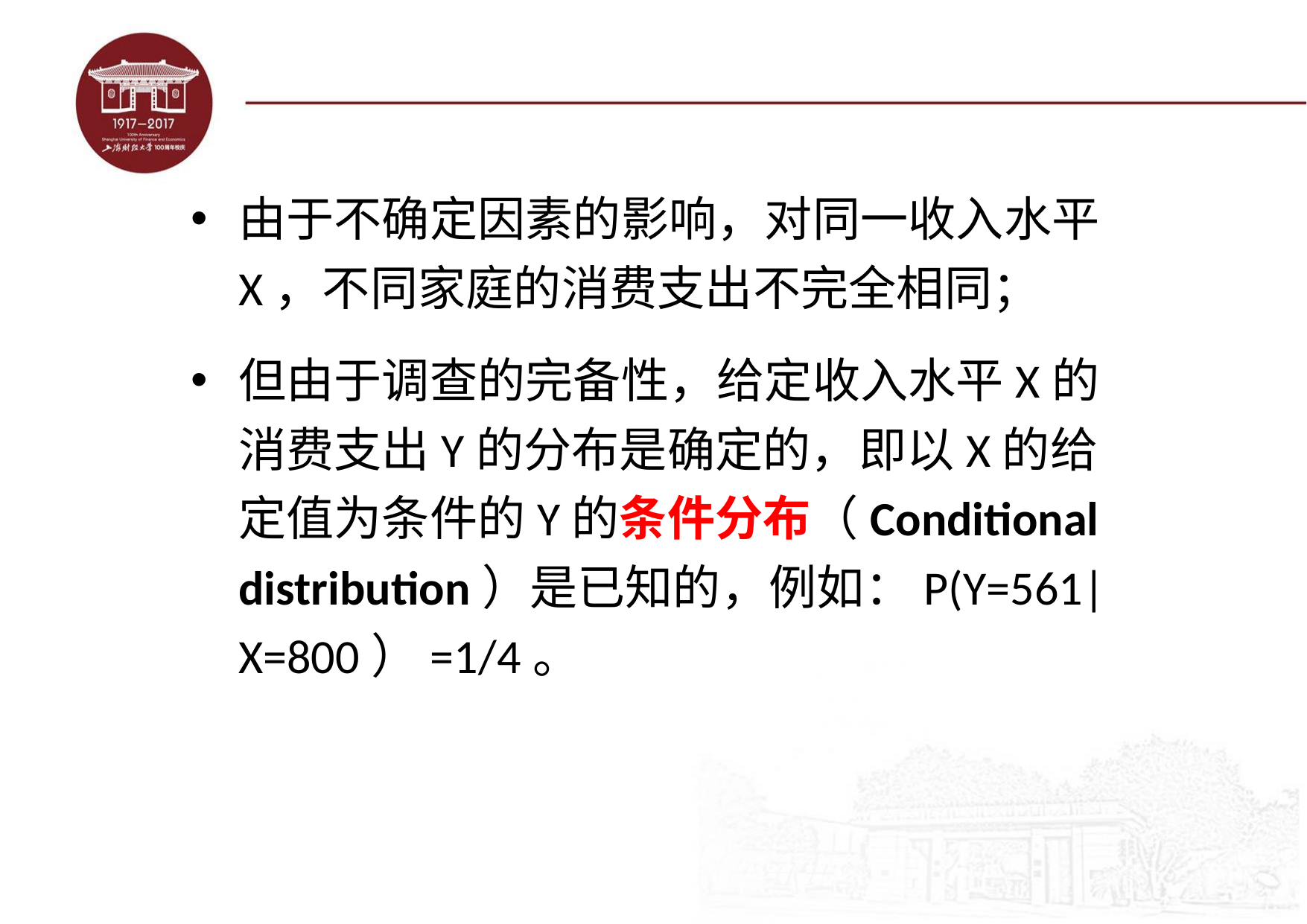

由于不确定因素的影响，对同一收入水平X，不同家庭的消费支出不完全相同；
但由于调查的完备性，给定收入水平X的消费支出Y的分布是确定的，即以X的给定值为条件的Y的条件分布（Conditional distribution）是已知的，例如：P(Y=561|X=800）=1/4。